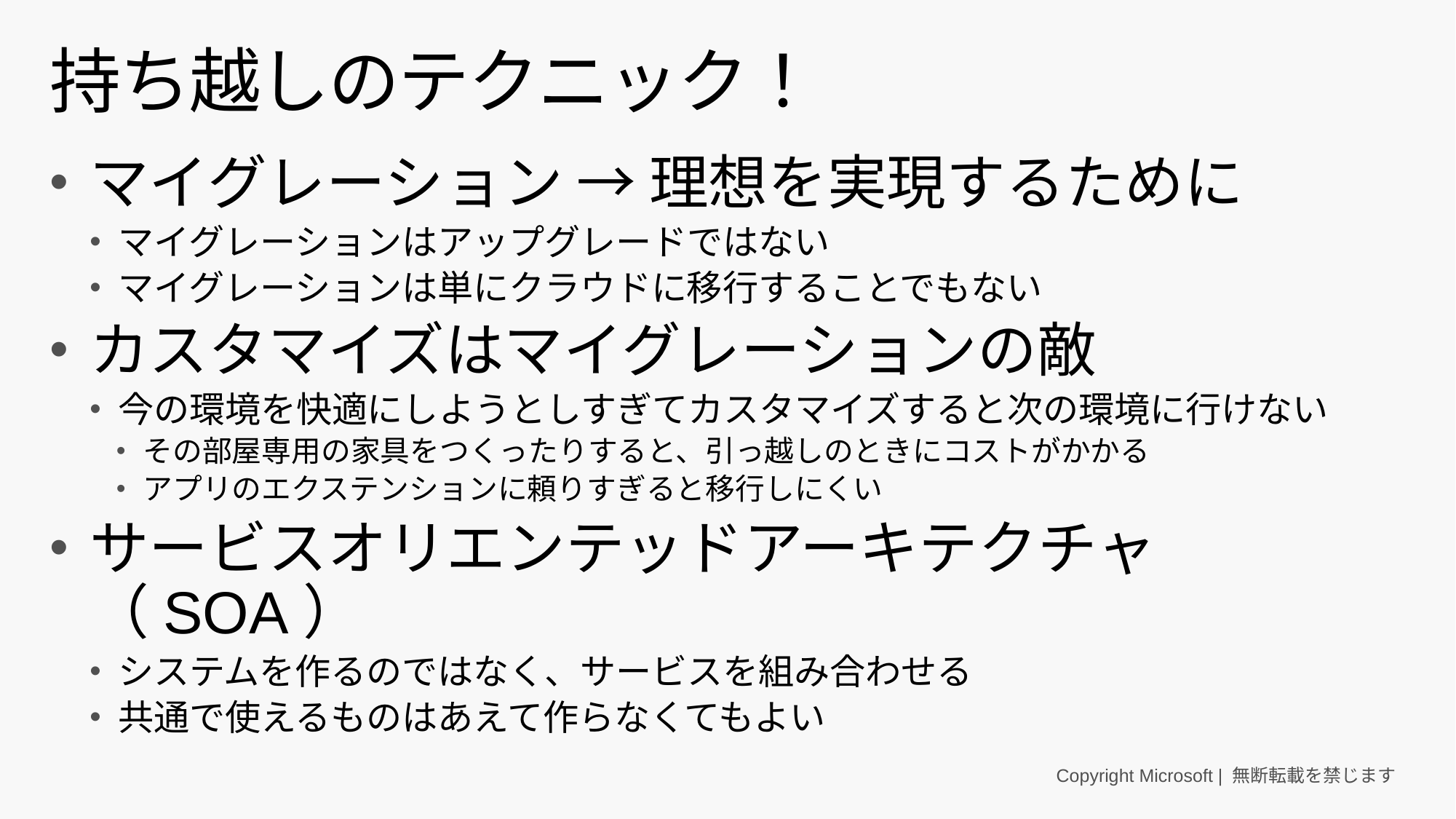

# 持ち越しのテクニック！
マイグレーション → 理想を実現するために
マイグレーションはアップグレードではない
マイグレーションは単にクラウドに移行することでもない
カスタマイズはマイグレーションの敵
今の環境を快適にしようとしすぎてカスタマイズすると次の環境に行けない
その部屋専用の家具をつくったりすると、引っ越しのときにコストがかかる
アプリのエクステンションに頼りすぎると移行しにくい
サービスオリエンテッドアーキテクチャ（SOA）
システムを作るのではなく、サービスを組み合わせる
共通で使えるものはあえて作らなくてもよい